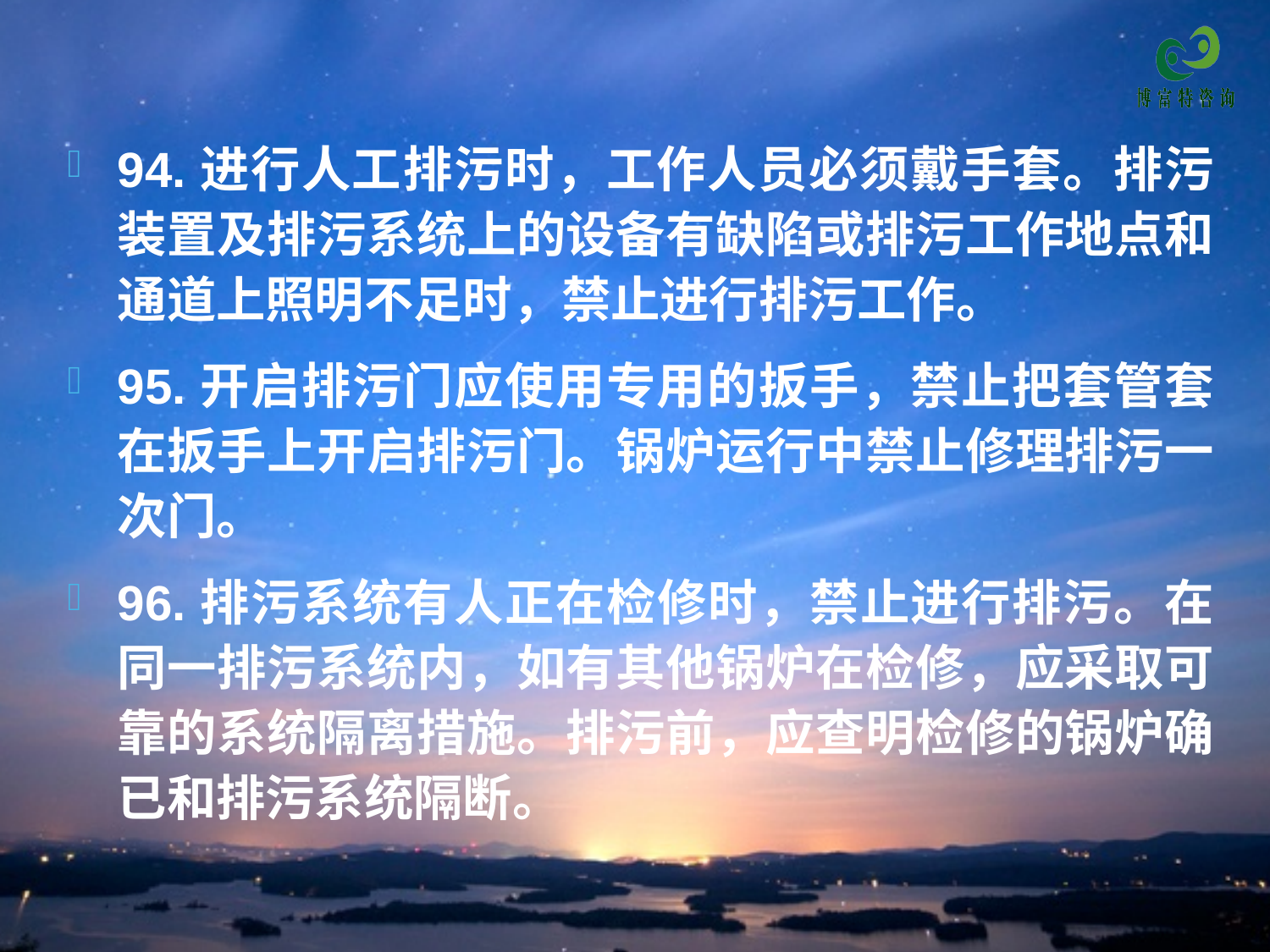

94.进行人工排污时，工作人员必须戴手套。排污装置及排污系统上的设备有缺陷或排污工作地点和通道上照明不足时，禁止进行排污工作。
95.开启排污门应使用专用的扳手，禁止把套管套在扳手上开启排污门。锅炉运行中禁止修理排污一次门。
96.排污系统有人正在检修时，禁止进行排污。在同一排污系统内，如有其他锅炉在检修，应采取可靠的系统隔离措施。排污前，应查明检修的锅炉确已和排污系统隔断。